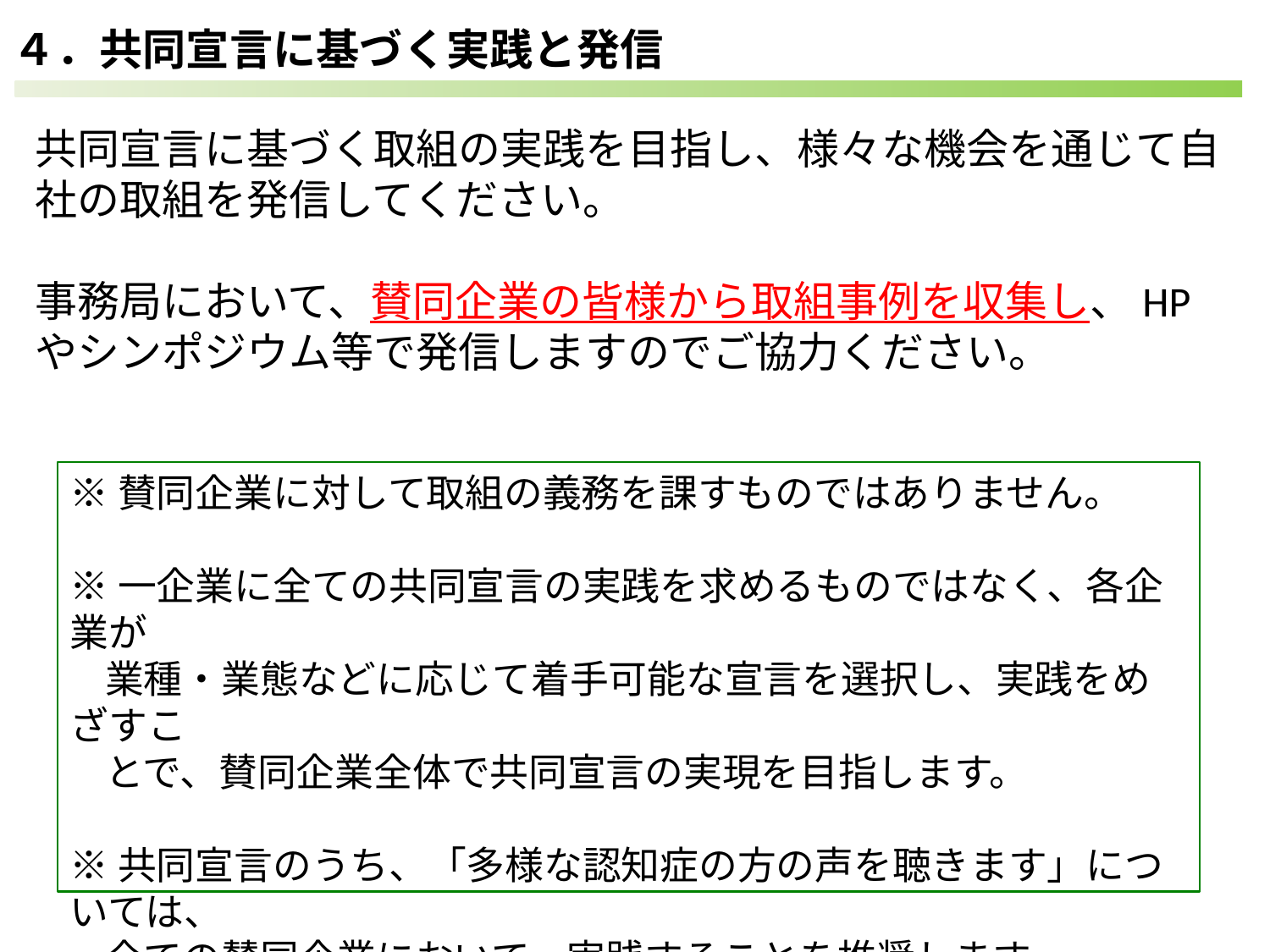

４．共同宣言に基づく実践と発信

共同宣言に基づく取組の実践を目指し、様々な機会を通じて自社の取組を発信してください。

事務局において、賛同企業の皆様から取組事例を収集し、HPやシンポジウム等で発信しますのでご協力ください。

※賛同企業に対して取組の義務を課すものではありません。

※一企業に全ての共同宣言の実践を求めるものではなく、各企業が
   業種・業態などに応じて着手可能な宣言を選択し、実践をめざすこ
   とで、賛同企業全体で共同宣言の実現を目指します。

※共同宣言のうち、「多様な認知症の方の声を聴きます」については、
   全ての賛同企業において、実践することを推奨します。